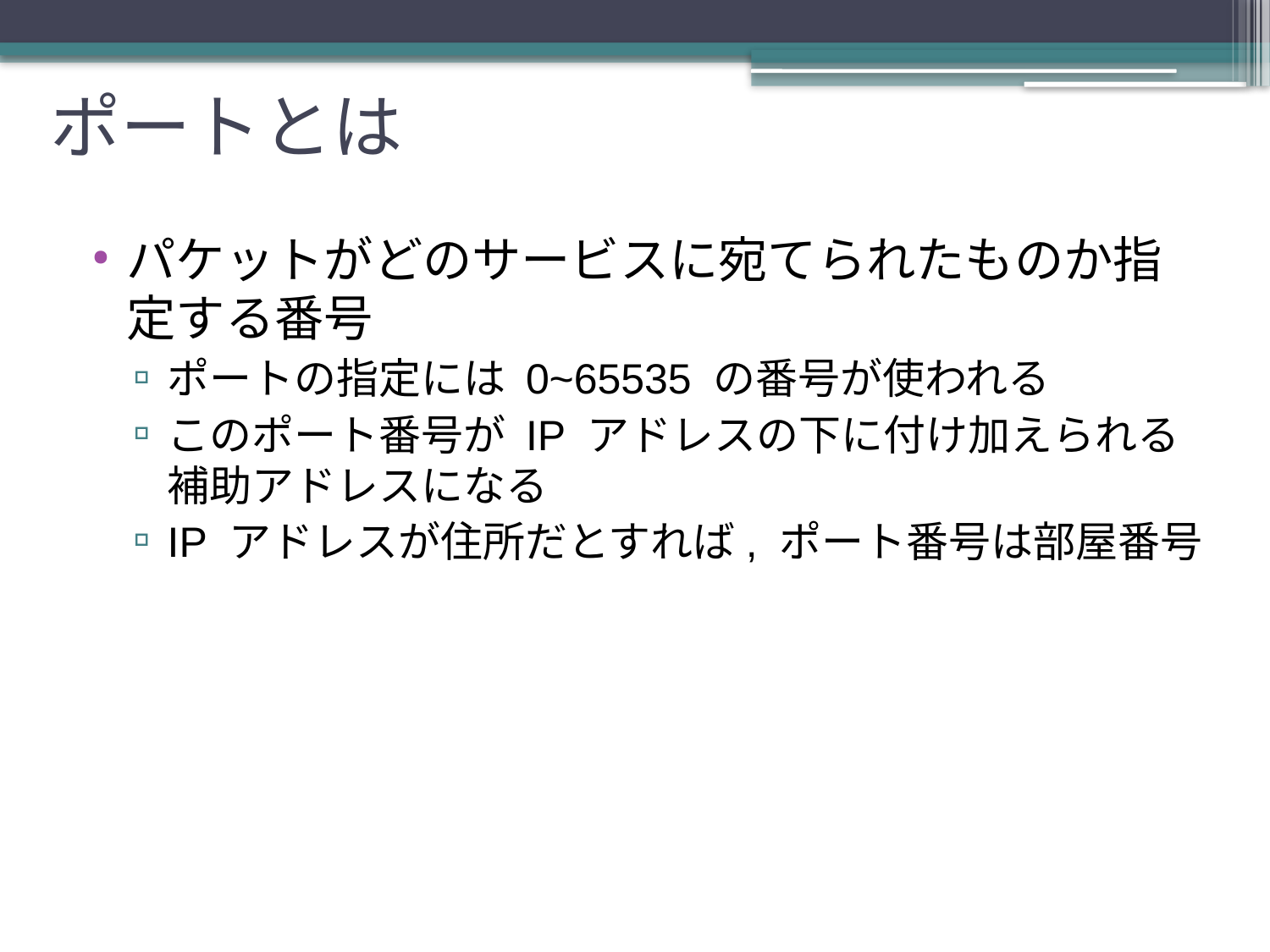

# ポートとは
パケットがどのサービスに宛てられたものか指定する番号
ポートの指定には 0~65535 の番号が使われる
このポート番号が IP アドレスの下に付け加えられる補助アドレスになる
IP アドレスが住所だとすれば, ポート番号は部屋番号